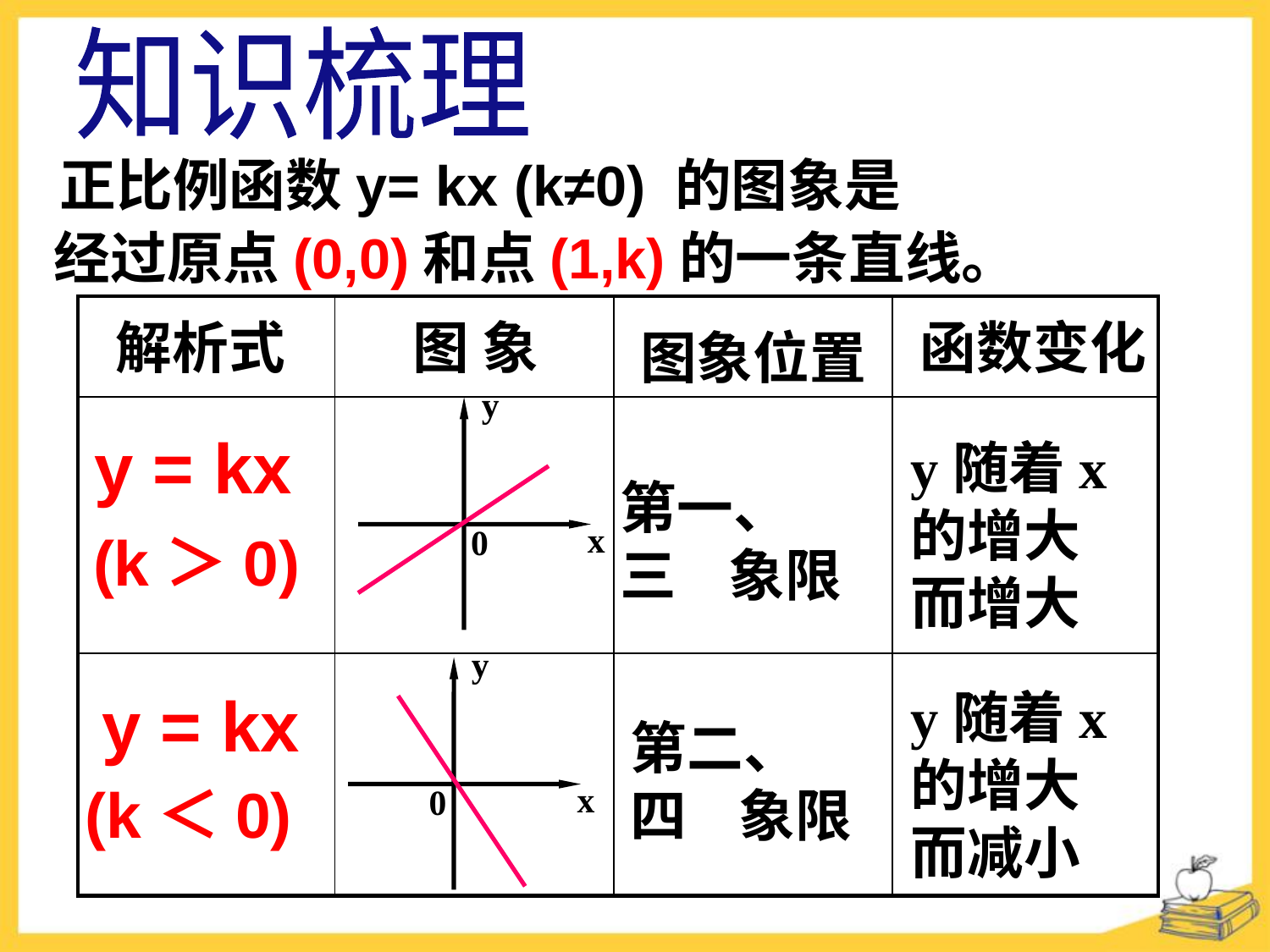

知识梳理
 正比例函数y= kx (k≠0) 的图象是
 经过原点(0,0)和点(1,k)的一条直线。
|  |  |  |  |
| --- | --- | --- | --- |
|  |  |  |  |
|  |  |  |  |
解析式
图 象
函数变化
图象位置
y

x
0

y = kx
y随着x
的增大
而增大

第一、
三    象限
(k＞0)
y

x
0

y = kx
y随着x
的增大
而减小

第二、
四    象限
(k＜0)